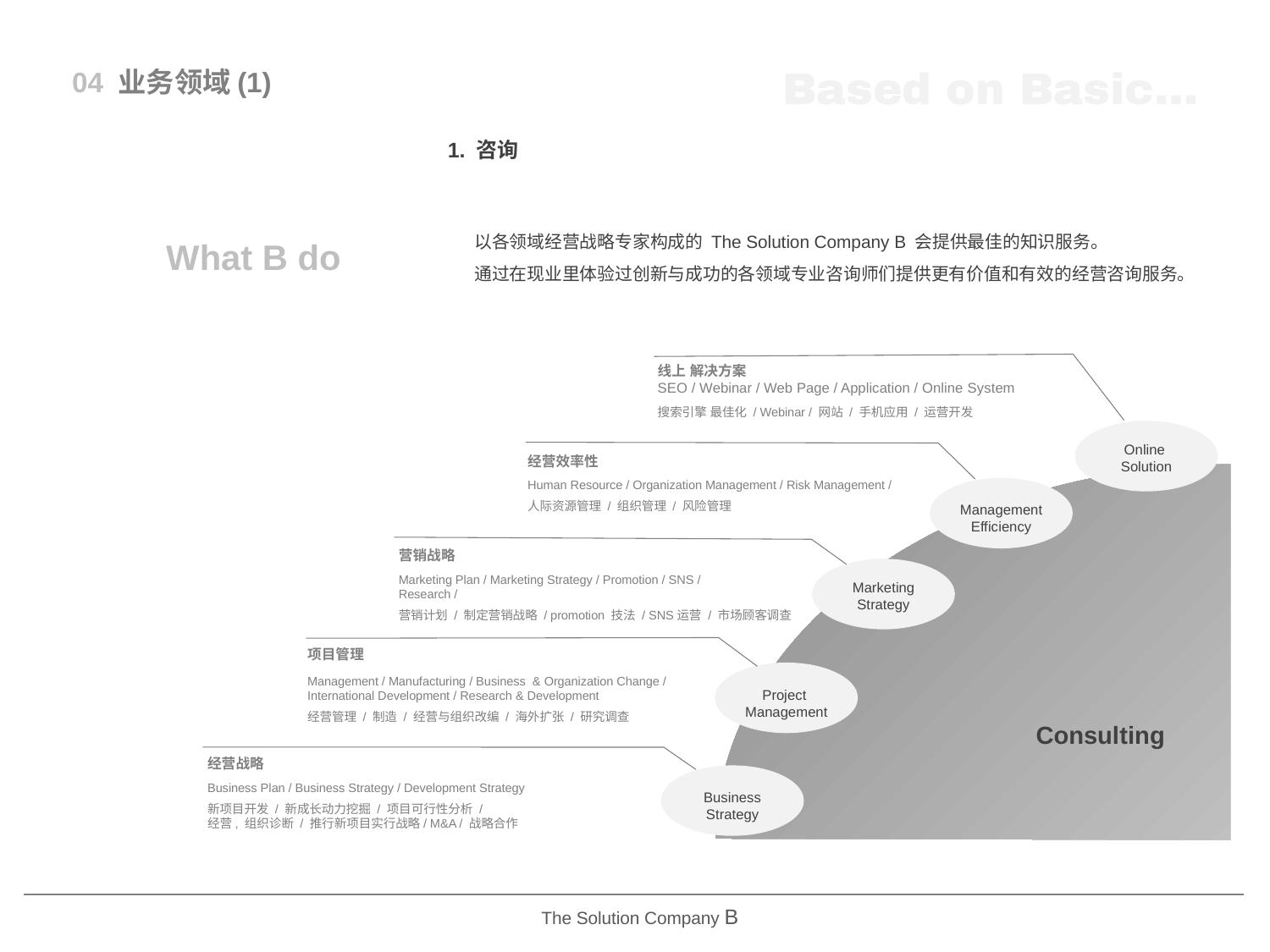

Based on Basic…
04 业务领域(1)
1. 咨询
以各领域经营战略专家构成的 The Solution Company B 会提供最佳的知识服务。
通过在现业里体验过创新与成功的各领域专业咨询师们提供更有价值和有效的经营咨询服务。
What B do
线上 解决方案
SEO / Webinar / Web Page / Application / Online System

搜索引擎 最佳化 / Webinar / 网站 / 手机应用 / 运营开发

Online
Solution
经营效率性

Human Resource / Organization Management / Risk Management /

人际资源管理 / 组织管理 / 风险管理

Management
Efficiency
营销战略

Marketing Plan / Marketing Strategy / Promotion / SNS /
Research /

营销计划 / 制定营销战略 / promotion 技法 / SNS运营 / 市场顾客调查

Marketing
Strategy
项目管理

Management / Manufacturing / Business  & Organization Change /
International Development / Research & Development

经营管理 / 制造 / 经营与组织改编 / 海外扩张 / 研究调查

Project
Management

Consulting
经营战略

Business Plan / Business Strategy / Development Strategy

新项目开发 / 新成长动力挖掘 / 项目可行性分析 /
经营, 组织诊断 / 推行新项目实行战略/ M&A / 战略合作

Business
Strategy